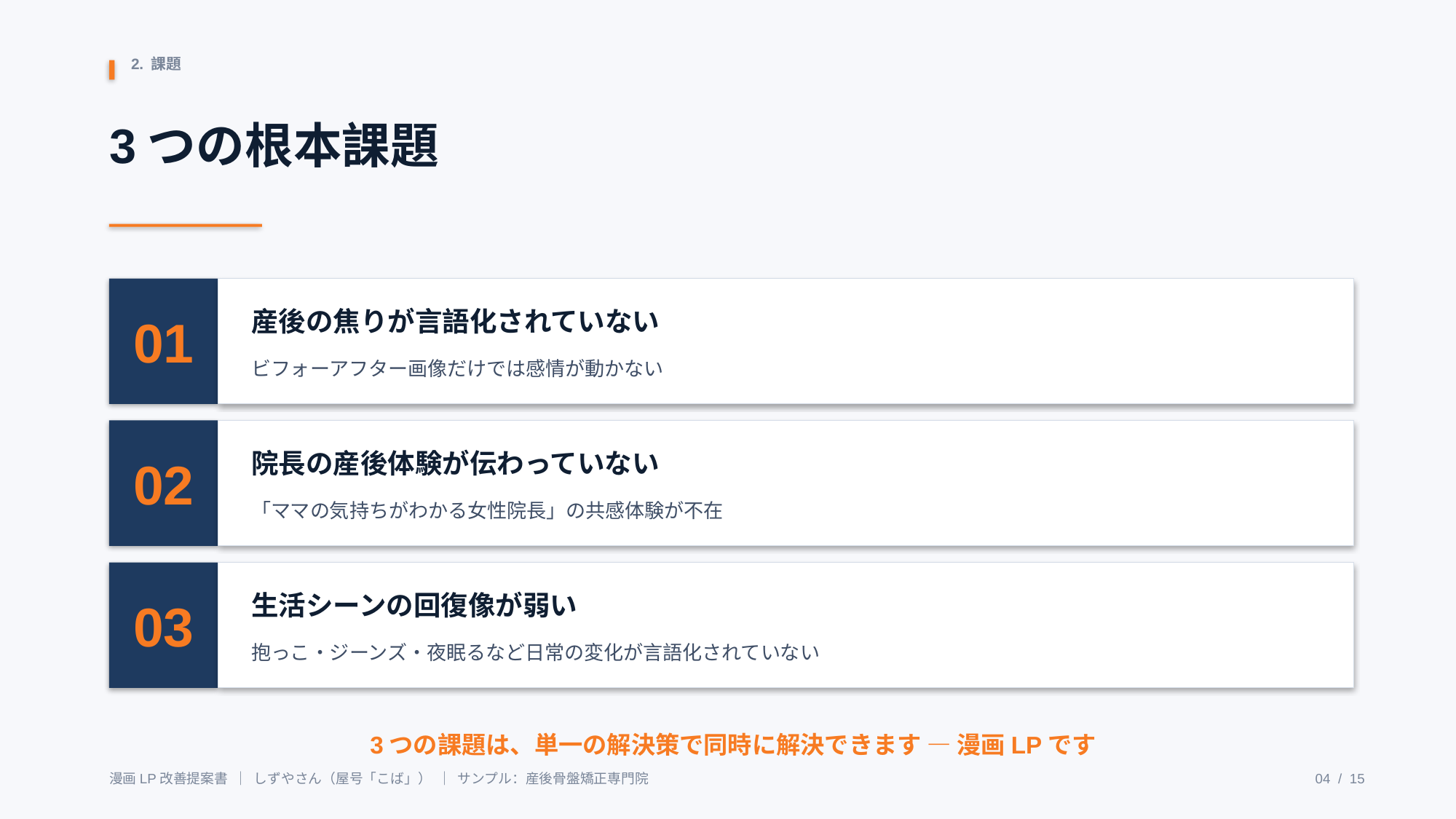

2. 課題

3つの根本課題

01

産後の焦りが言語化されていない
ビフォーアフター画像だけでは感情が動かない

02

院長の産後体験が伝わっていない
「ママの気持ちがわかる女性院長」の共感体験が不在

03

生活シーンの回復像が弱い
抱っこ・ジーンズ・夜眠るなど日常の変化が言語化されていない
3つの課題は、単一の解決策で同時に解決できます — 漫画LPです
漫画LP改善提案書  ｜  しずやさん（屋号「こば」）  ｜  サンプル：産後骨盤矯正専門院
04  /  15